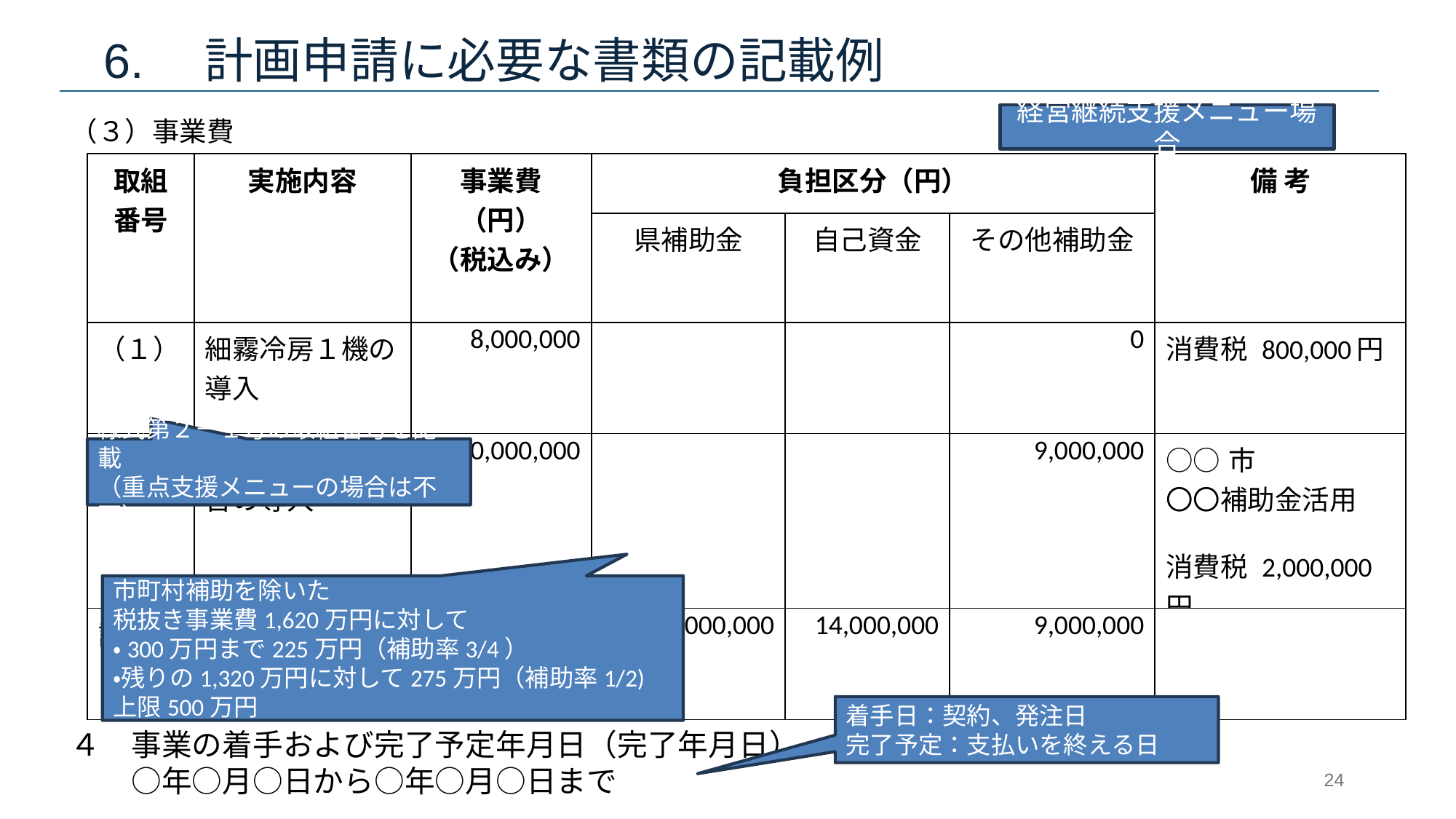

# 6.　計画申請に必要な書類の記載例

経営継続支援メニュー場合
（３）事業費
| 取組 番号 | 実施内容 | 事業費（円） （税込み） | 負担区分（円） |  |  | 備 考 |
| --- | --- | --- | --- | --- | --- | --- |
|  |  |  | 県補助金 | 自己資金 | その他補助金 |  |
| （１） | 細霧冷房１機の導入 | 8,000,000 |  |  | 0 | 消費税 800,000円 |
| （３） | 搾乳ロボット１台の導入 | 20,000,000 |  |  | 9,000,000 | ○○市　 〇〇補助金活用 消費税 2,000,000円 |
| 計 |  | 28,000,000 | 5,000,000 | 14,000,000 | 9,000,000 |  |
様式第２－１号の取組番号を記載
（重点支援メニューの場合は不要）
市町村補助を除いた
税抜き事業費1,620万円に対して
・300万円まで225万円（補助率3/4）
・残りの1,320万円に対して275万円（補助率1/2)
上限500万円
着手日：契約、発注日
完了予定：支払いを終える日
４　事業の着手および完了予定年月日（完了年月日）
　　○年○月○日から○年○月○日まで
24